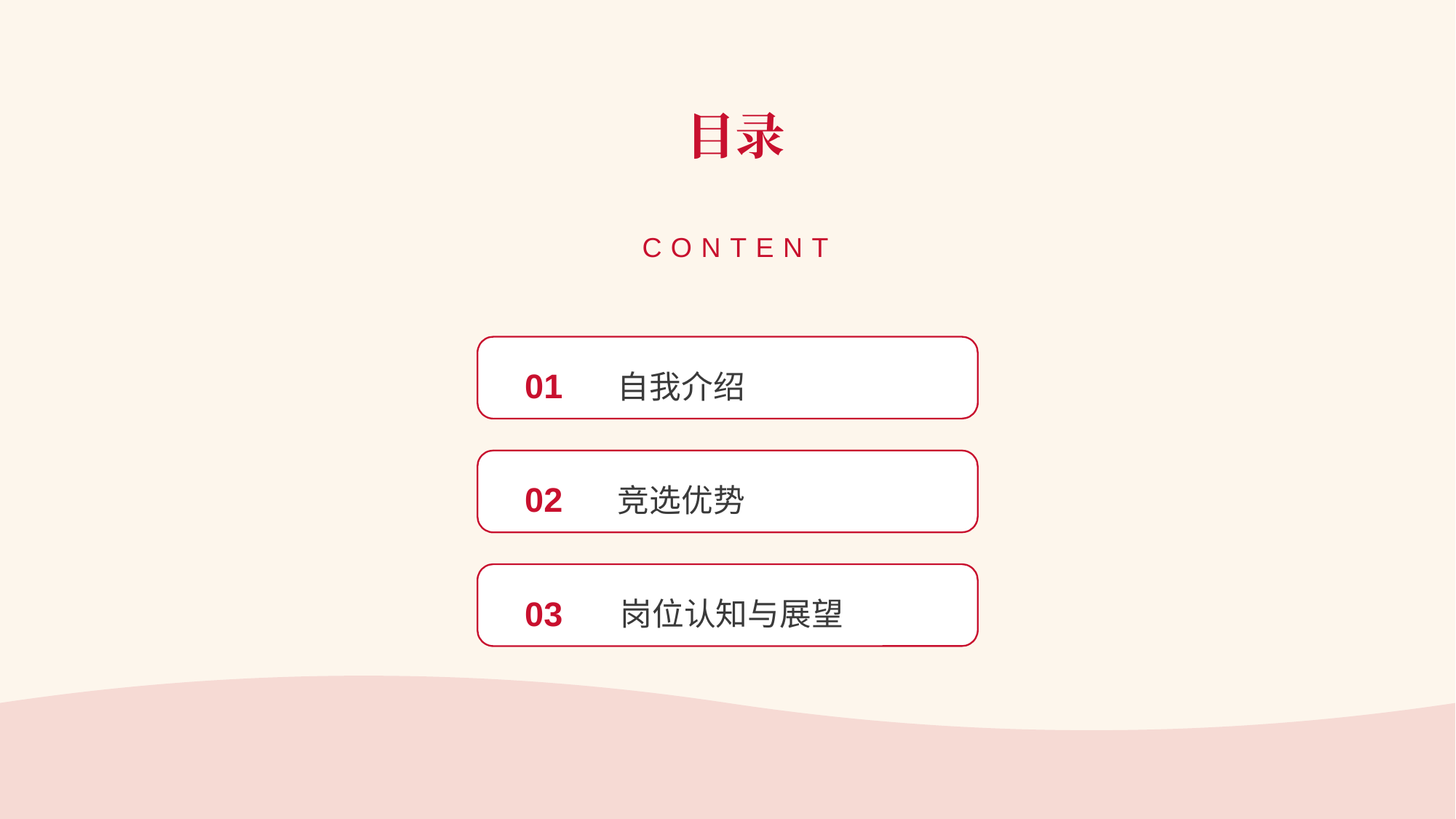

目录
CONTENT

01
自我介绍

02
竞选优势

03
岗位认知与展望